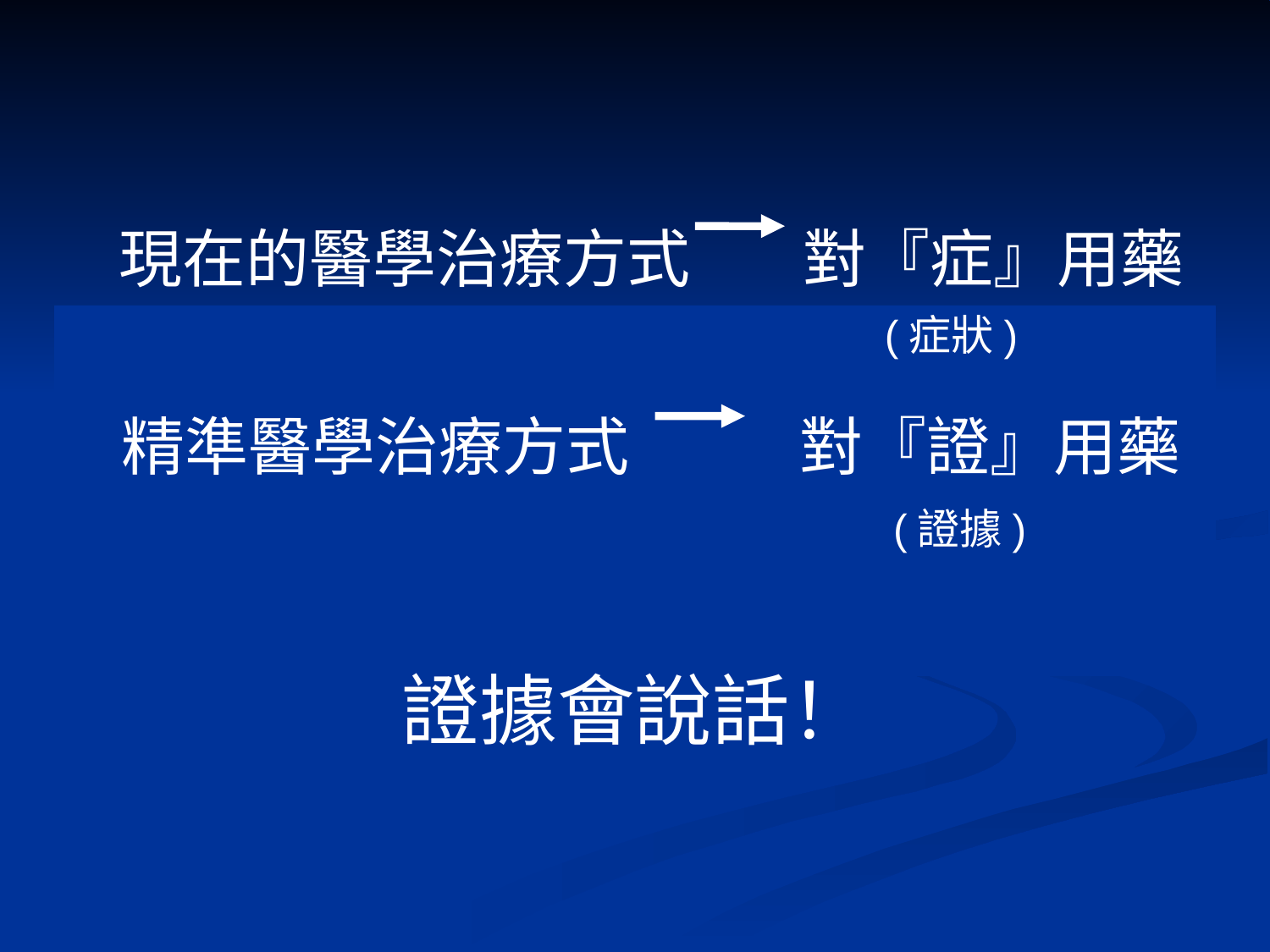

現在的醫學治療方式        對『症』用藥
                                    (症狀)

 精準醫學治療方式            對『證』用藥
                                 (證據)

證據會說話！

8